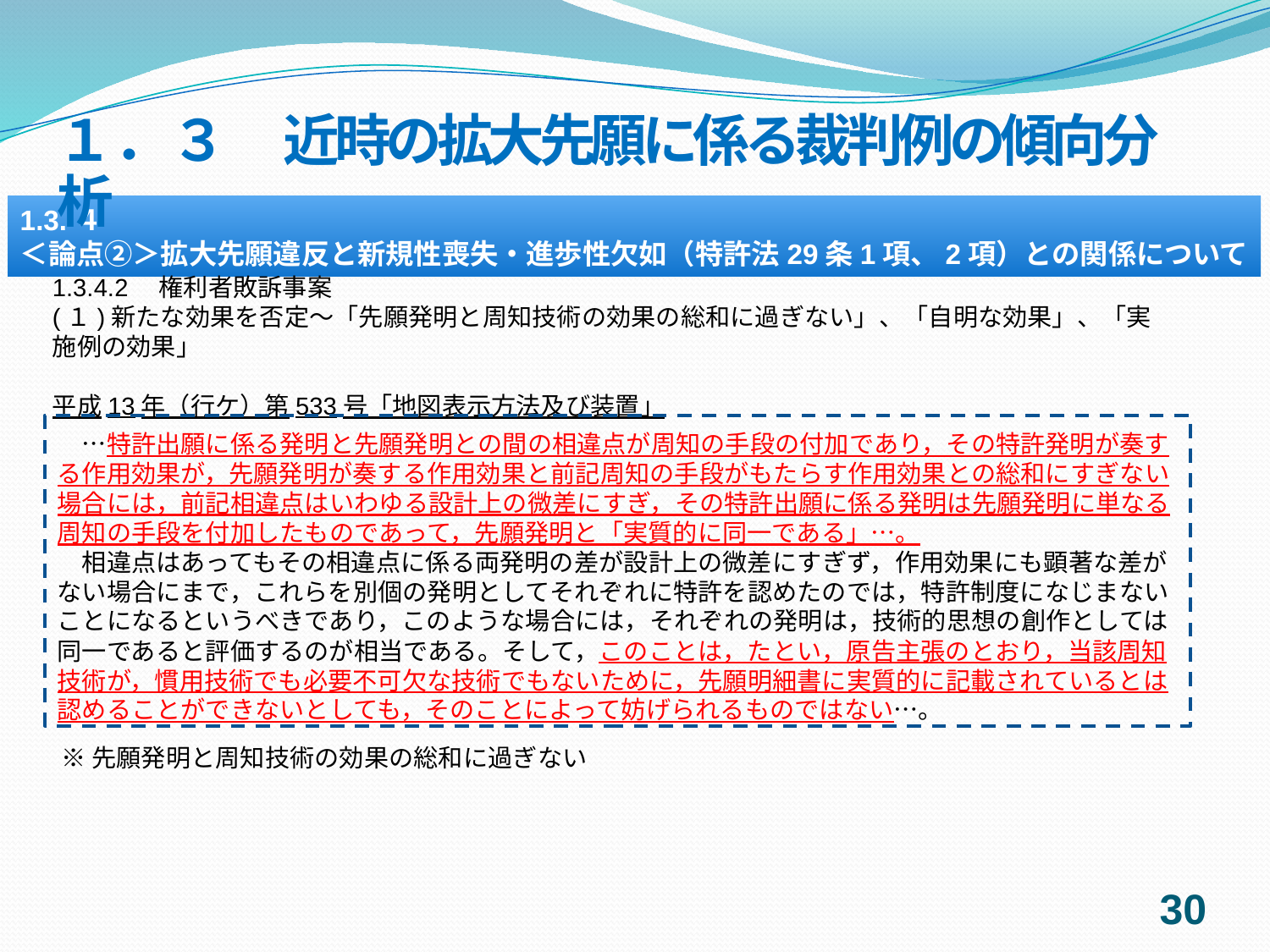

１．３　近時の拡大先願に係る裁判例の傾向分析
1.3.４
＜論点②＞拡大先願違反と新規性喪失・進歩性欠如（特許法29条1項、2項）との関係について
1.3.4.2　権利者敗訴事案
(１)新たな効果を否定～「先願発明と周知技術の効果の総和に過ぎない」、「自明な効果」、「実施例の効果」

平成13年（行ケ）第533号「地図表示方法及び装置」

　…特許出願に係る発明と先願発明との間の相違点が周知の手段の付加であり，その特許発明が奏する作用効果が，先願発明が奏する作用効果と前記周知の手段がもたらす作用効果との総和にすぎない場合には，前記相違点はいわゆる設計上の微差にすぎ，その特許出願に係る発明は先願発明に単なる周知の手段を付加したものであって，先願発明と「実質的に同一である」…。
　相違点はあってもその相違点に係る両発明の差が設計上の微差にすぎず，作用効果にも顕著な差がない場合にまで，これらを別個の発明としてそれぞれに特許を認めたのでは，特許制度になじまないことになるというべきであり，このような場合には，それぞれの発明は，技術的思想の創作としては同一であると評価するのが相当である。そして，このことは，たとい，原告主張のとおり，当該周知技術が，慣用技術でも必要不可欠な技術でもないために，先願明細書に実質的に記載されているとは認めることができないとしても，そのことによって妨げられるものではない…。
※先願発明と周知技術の効果の総和に過ぎない
30